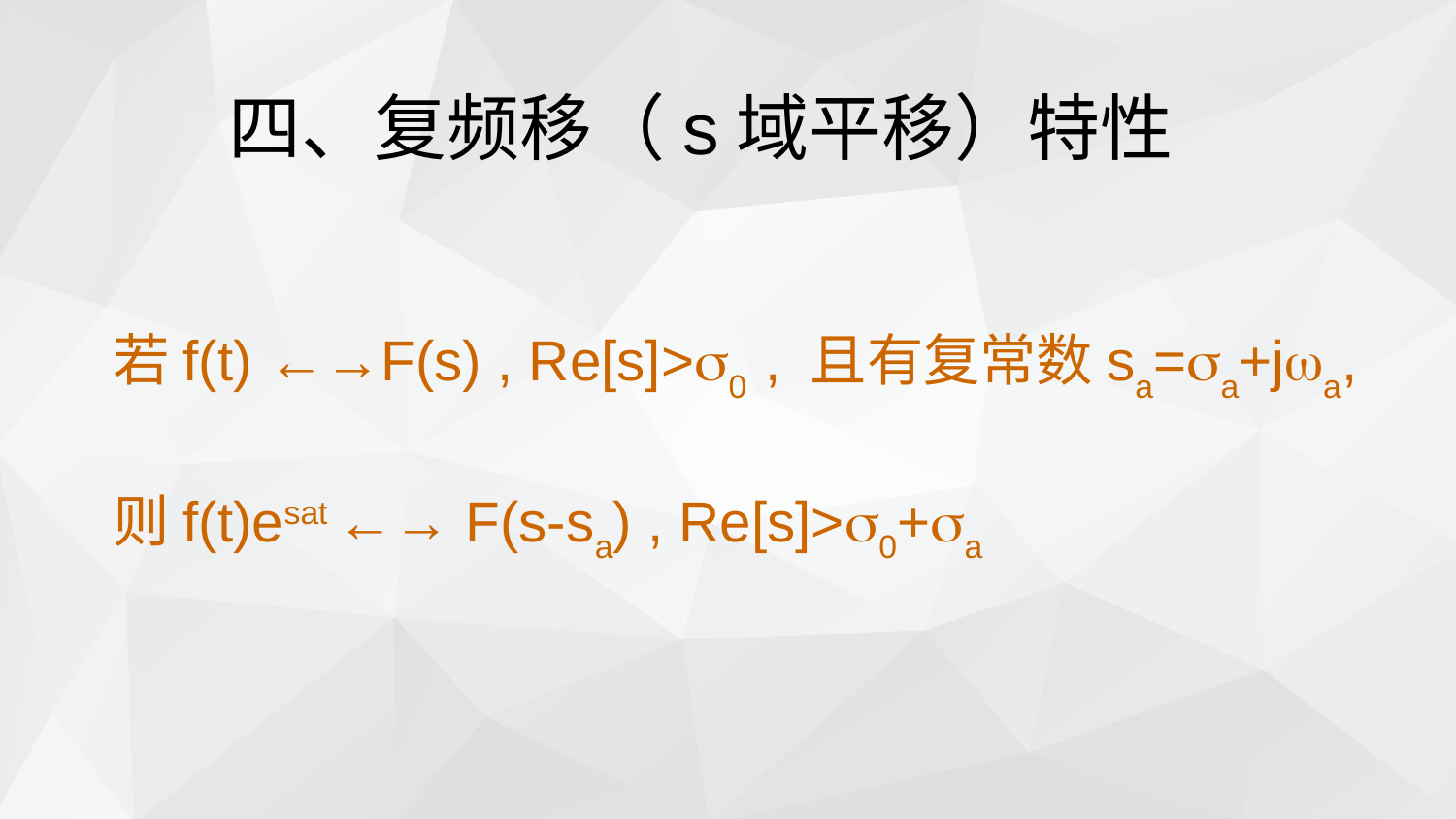

四、复频移（s域平移）特性
若f(t) ←→F(s) , Re[s]>σ0  , 且有复常数sa=σa+jωa,
则f(t)esat ←→ F(s-sa) , Re[s]>σ0+σa